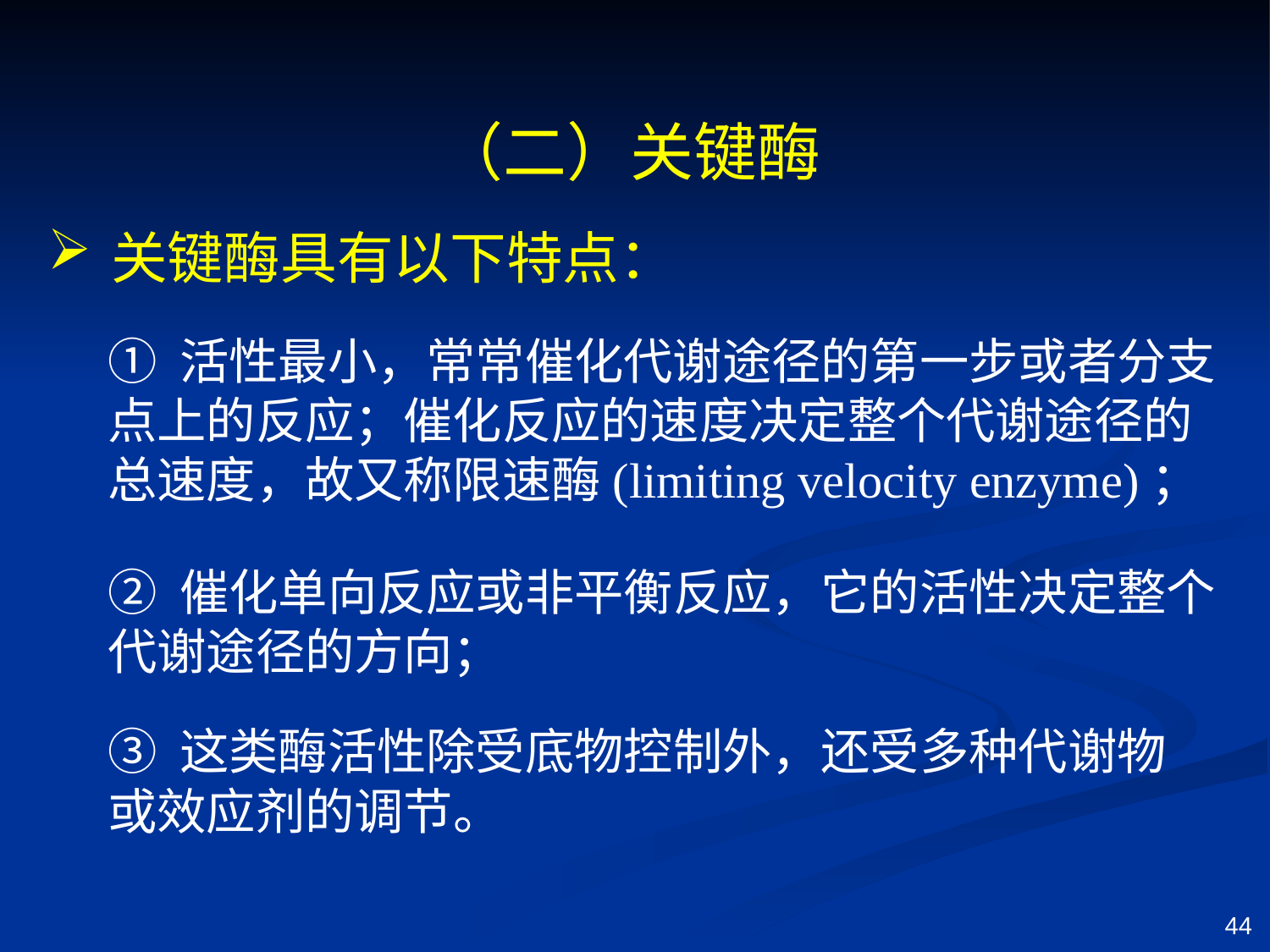

（二）关键酶
关键酶具有以下特点：
① 活性最小，常常催化代谢途径的第一步或者分支点上的反应；催化反应的速度决定整个代谢途径的总速度，故又称限速酶(limiting velocity enzyme)；
② 催化单向反应或非平衡反应，它的活性决定整个代谢途径的方向；
③ 这类酶活性除受底物控制外，还受多种代谢物或效应剂的调节。
44